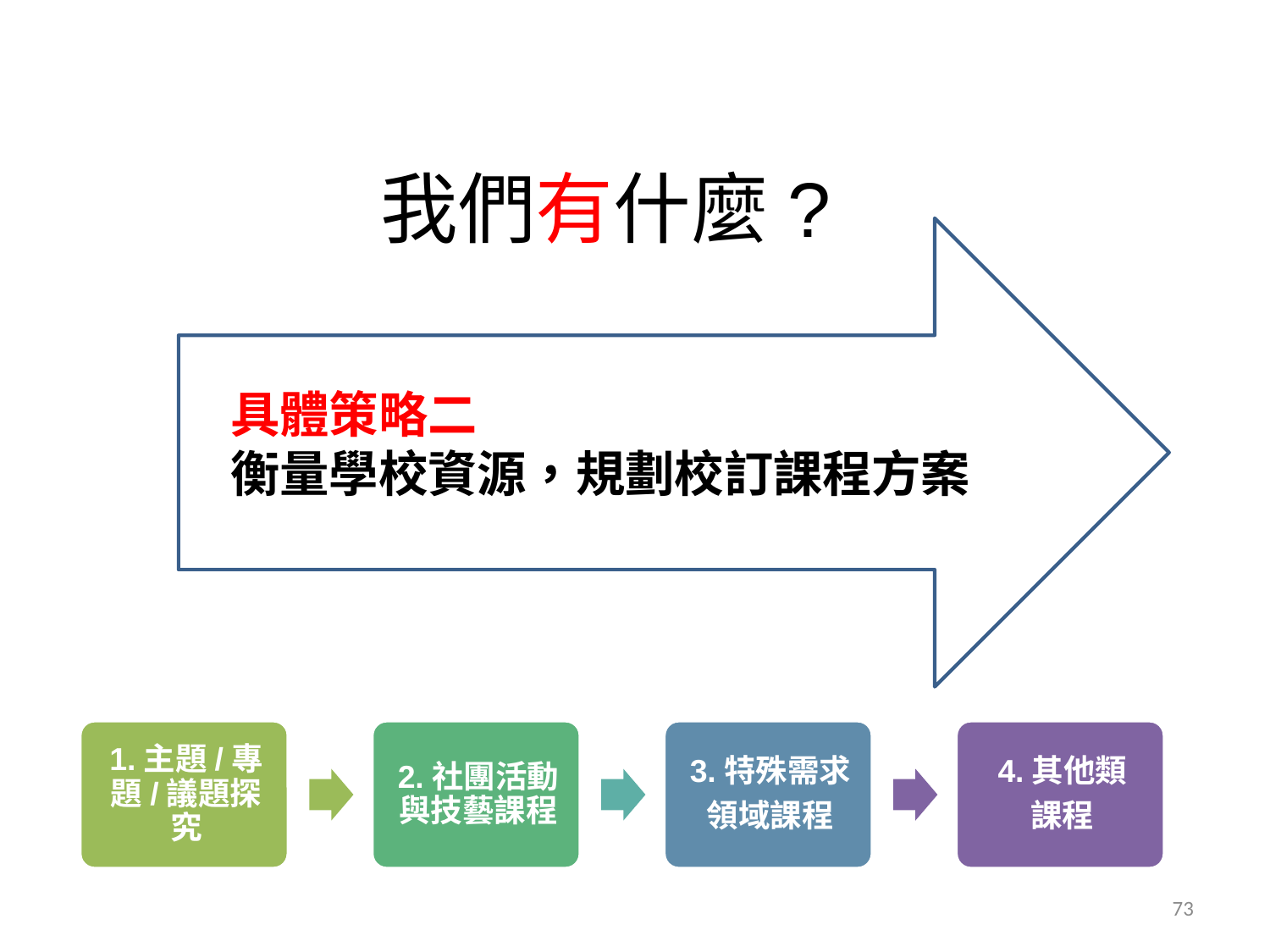

# 我們有什麼?

具體策略二
衡量學校資源，規劃校訂課程方案
1.主題/專題/議題探究

2.社團活動與技藝課程

3.特殊需求
領域課程

4.其他類
課程
73